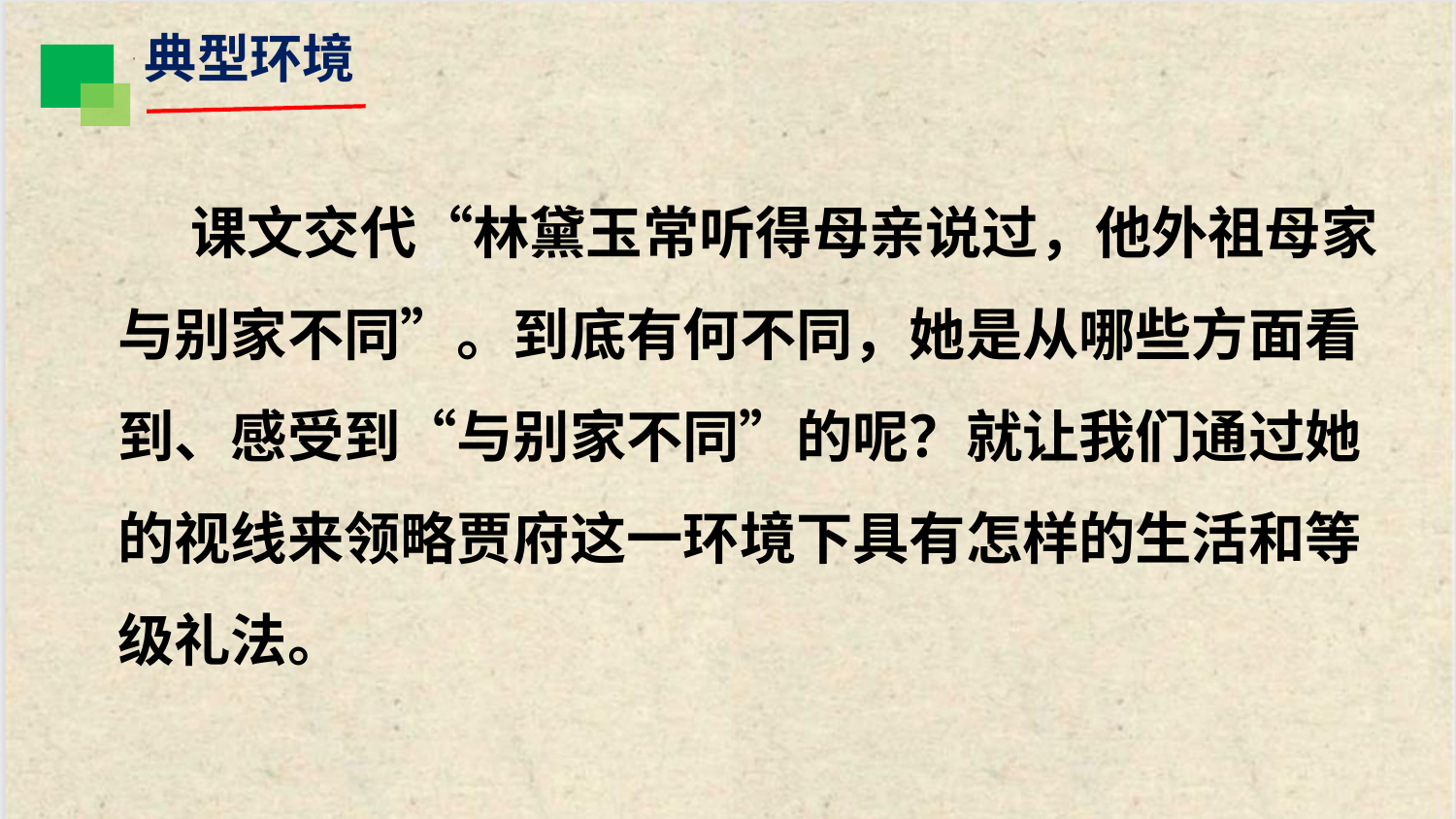

典型环境

课文交代“林黛玉常听得母亲说过，他外祖母家与别家不同”。到底有何不同，她是从哪些方面看到、感受到“与别家不同”的呢？就让我们通过她的视线来领略贾府这一环境下具有怎样的生活和等级礼法。